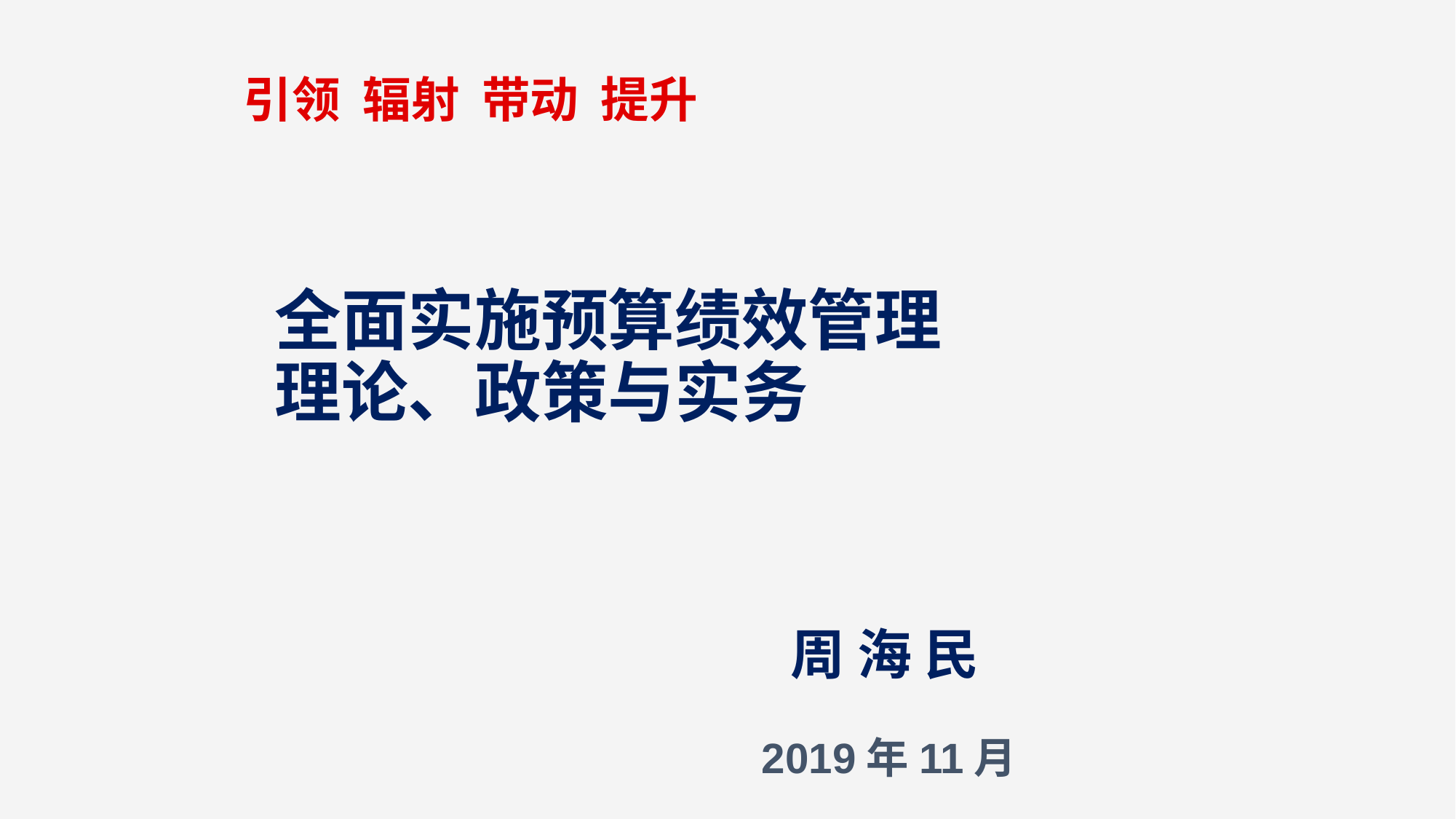

引领  辐射  带动  提升
# 全面实施预算绩效管理 理论、政策与实务

周 海 民

2019年11月